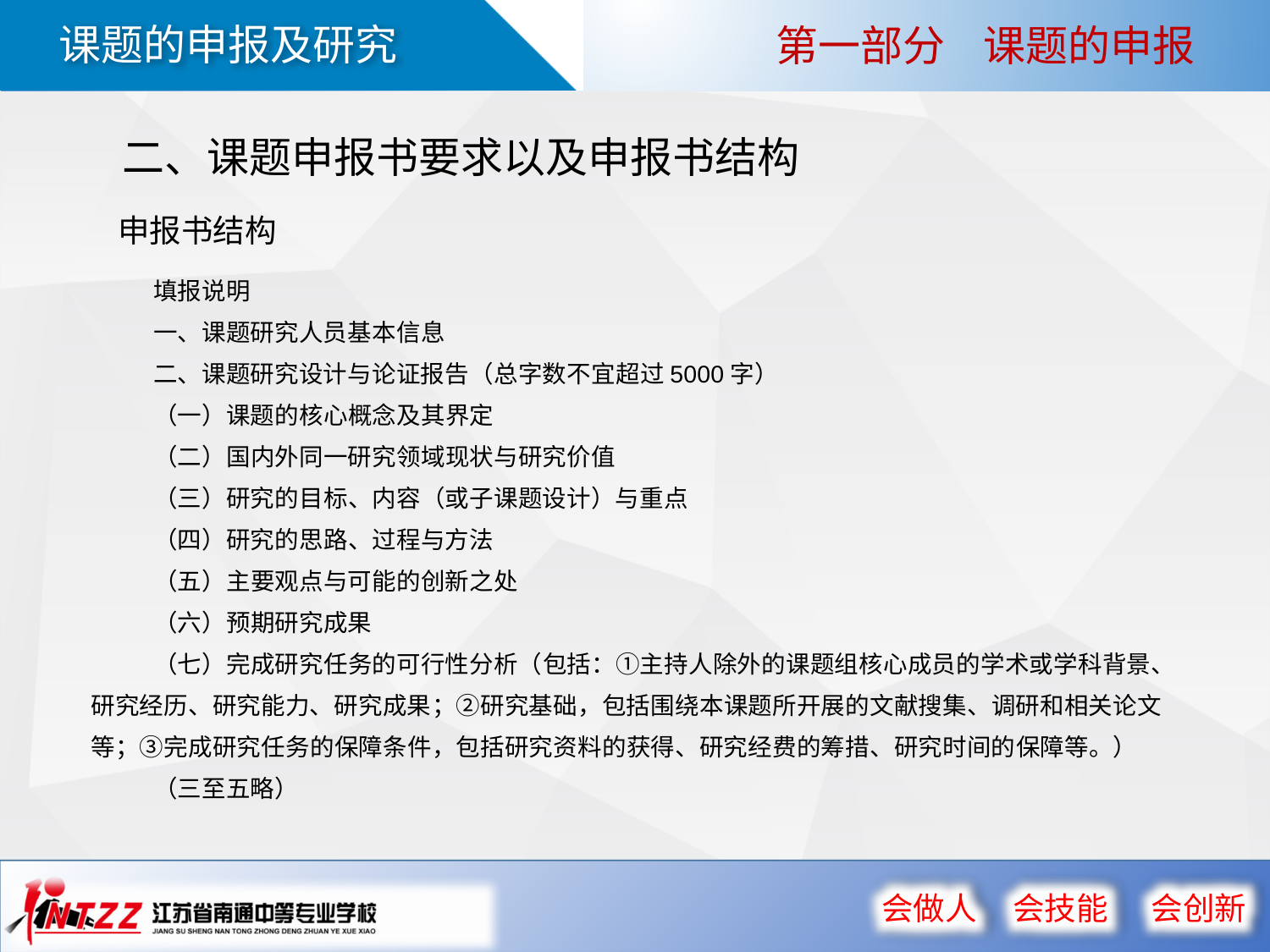

第一部分    课题的申报
二、课题申报书要求以及申报书结构
申报书结构
填报说明
一、课题研究人员基本信息
二、课题研究设计与论证报告（总字数不宜超过5000字）
（一）课题的核心概念及其界定
（二）国内外同一研究领域现状与研究价值
（三）研究的目标、内容（或子课题设计）与重点
（四）研究的思路、过程与方法
（五）主要观点与可能的创新之处
（六）预期研究成果
（七）完成研究任务的可行性分析（包括：①主持人除外的课题组核心成员的学术或学科背景、研究经历、研究能力、研究成果；②研究基础，包括围绕本课题所开展的文献搜集、调研和相关论文等；③完成研究任务的保障条件，包括研究资料的获得、研究经费的筹措、研究时间的保障等。）
（三至五略）